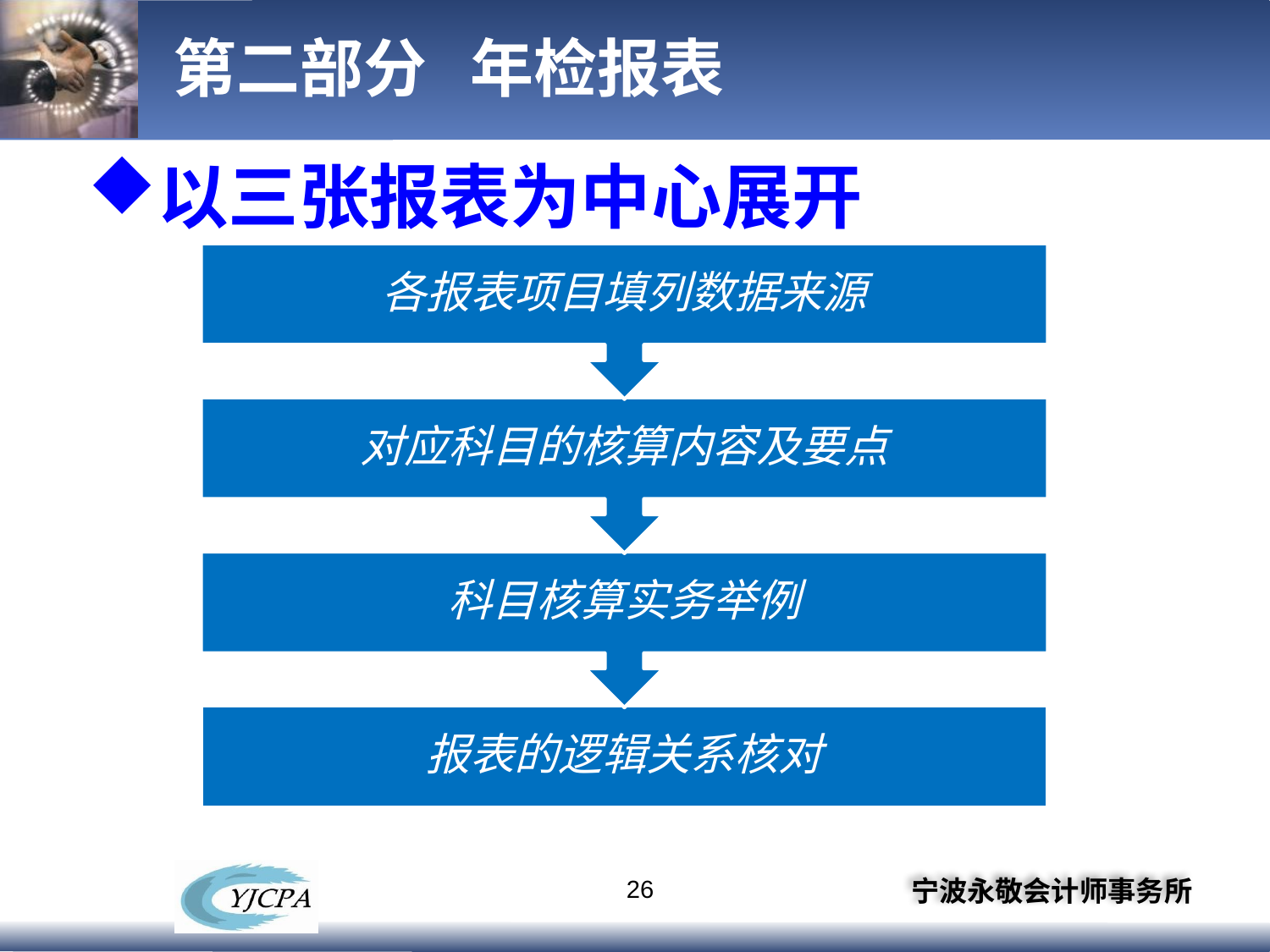

# 第二部分   年检报表
以三张报表为中心展开

报表的逻辑关系核对
科目核算实务举例
对应科目的核算内容及要点
各报表项目填列数据来源